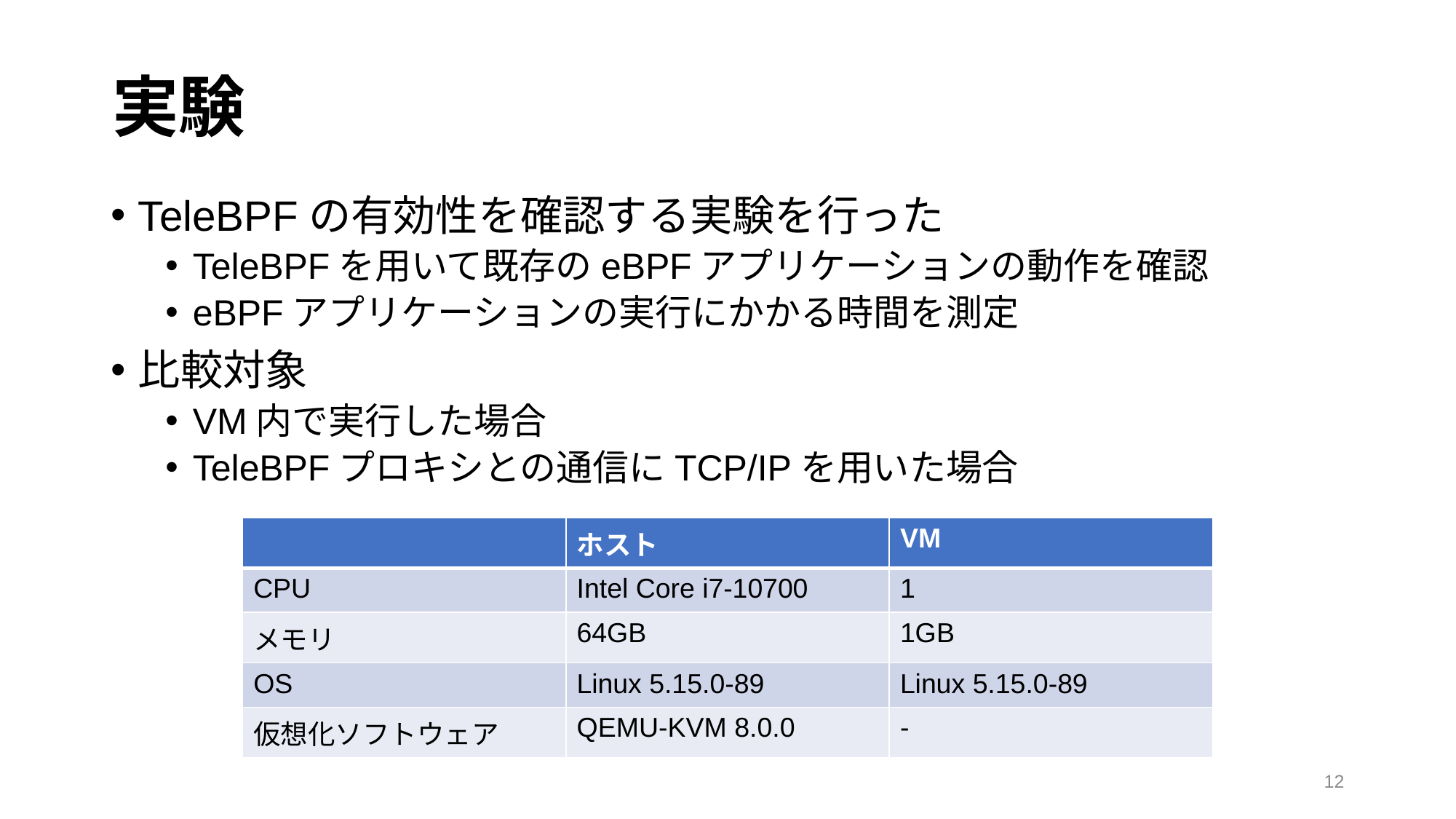

# 実験
TeleBPFの有効性を確認する実験を行った
TeleBPFを用いて既存のeBPFアプリケーションの動作を確認
eBPFアプリケーションの実行にかかる時間を測定
比較対象
VM内で実行した場合
TeleBPFプロキシとの通信にTCP/IPを用いた場合

|  | ホスト | VM |
| --- | --- | --- |
| CPU | Intel Core i7-10700 | 1 |
| メモリ | 64GB | 1GB |
| OS | Linux 5.15.0-89 | Linux 5.15.0-89 |
| 仮想化ソフトウェア | QEMU-KVM 8.0.0 | - |
12